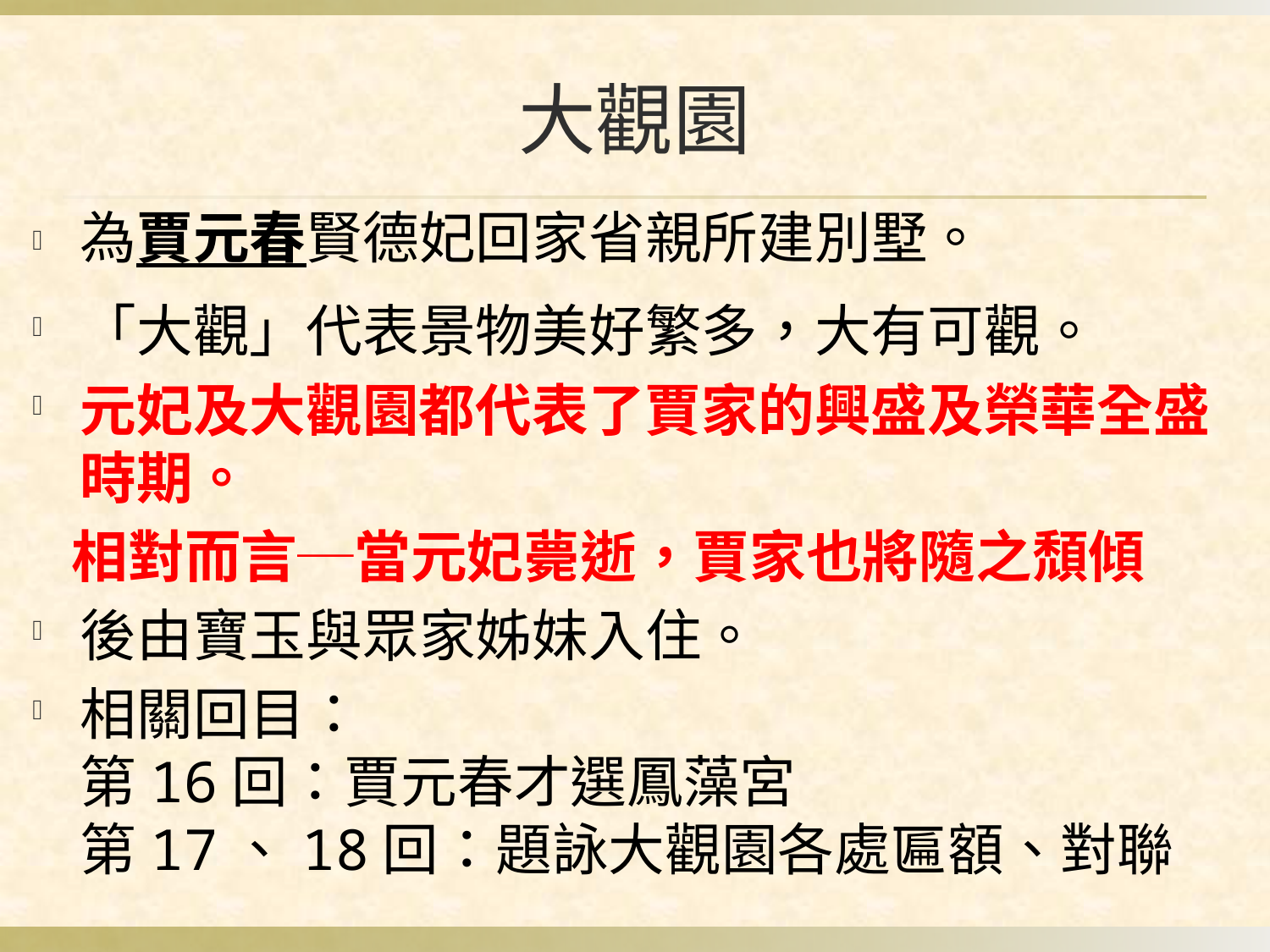

# 大觀園
為賈元春賢德妃回家省親所建別墅。
「大觀」代表景物美好繁多，大有可觀。
元妃及大觀園都代表了賈家的興盛及榮華全盛時期。
  相對而言─當元妃薨逝，賈家也將隨之頹傾
後由寶玉與眾家姊妹入住。
相關回目：
第16回：賈元春才選鳳藻宮
第17、18回：題詠大觀園各處匾額、對聯